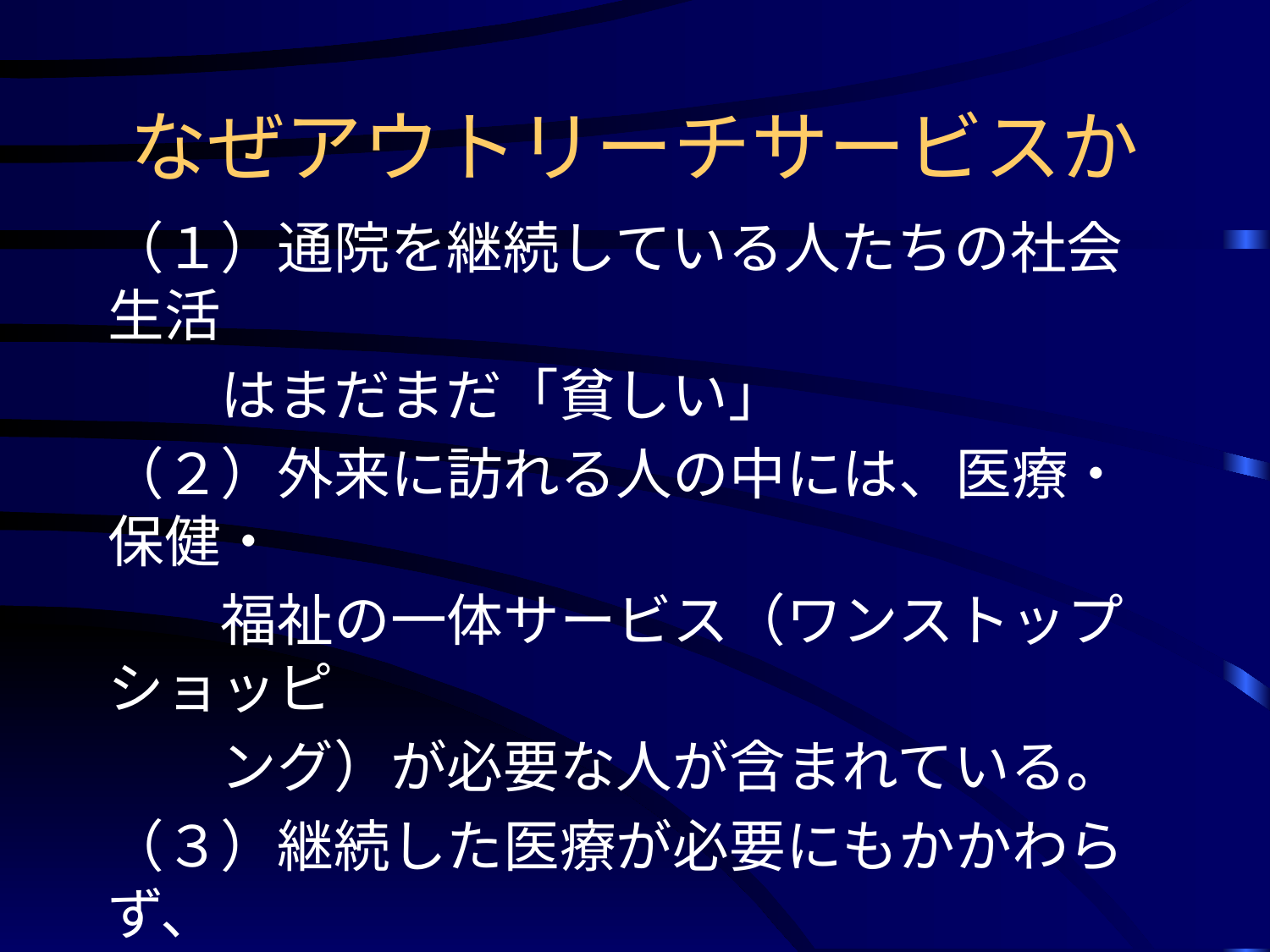

# なぜアウトリーチサービスか
（１）通院を継続している人たちの社会生活
　　はまだまだ「貧しい」
（２）外来に訪れる人の中には、医療・保健・
　　福祉の一体サービス（ワンストップショッピ
　　ング）が必要な人が含まれている。
（３）継続した医療が必要にもかかわらず、
　　つながらない人が結構多い。
　⇒（関係性を作ってつなぐという意味での）
　　　　アウトリーチサービスが必要